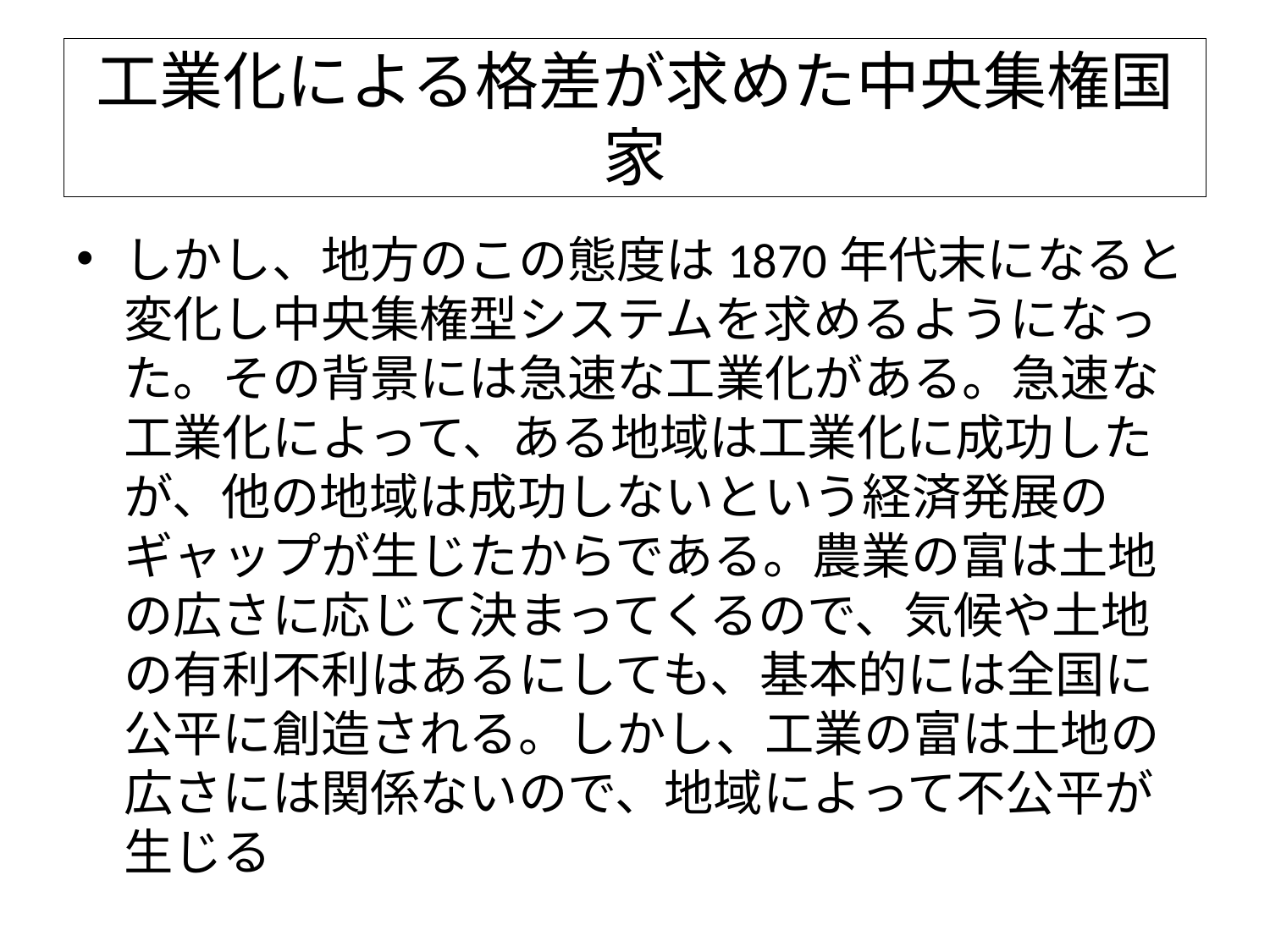

# 工業化による格差が求めた中央集権国家
しかし、地方のこの態度は1870年代末になると変化し中央集権型システムを求めるようになった。その背景には急速な工業化がある。急速な工業化によって、ある地域は工業化に成功したが、他の地域は成功しないという経済発展のギャップが生じたからである。農業の富は土地の広さに応じて決まってくるので、気候や土地の有利不利はあるにしても、基本的には全国に公平に創造される。しかし、工業の富は土地の広さには関係ないので、地域によって不公平が生じる